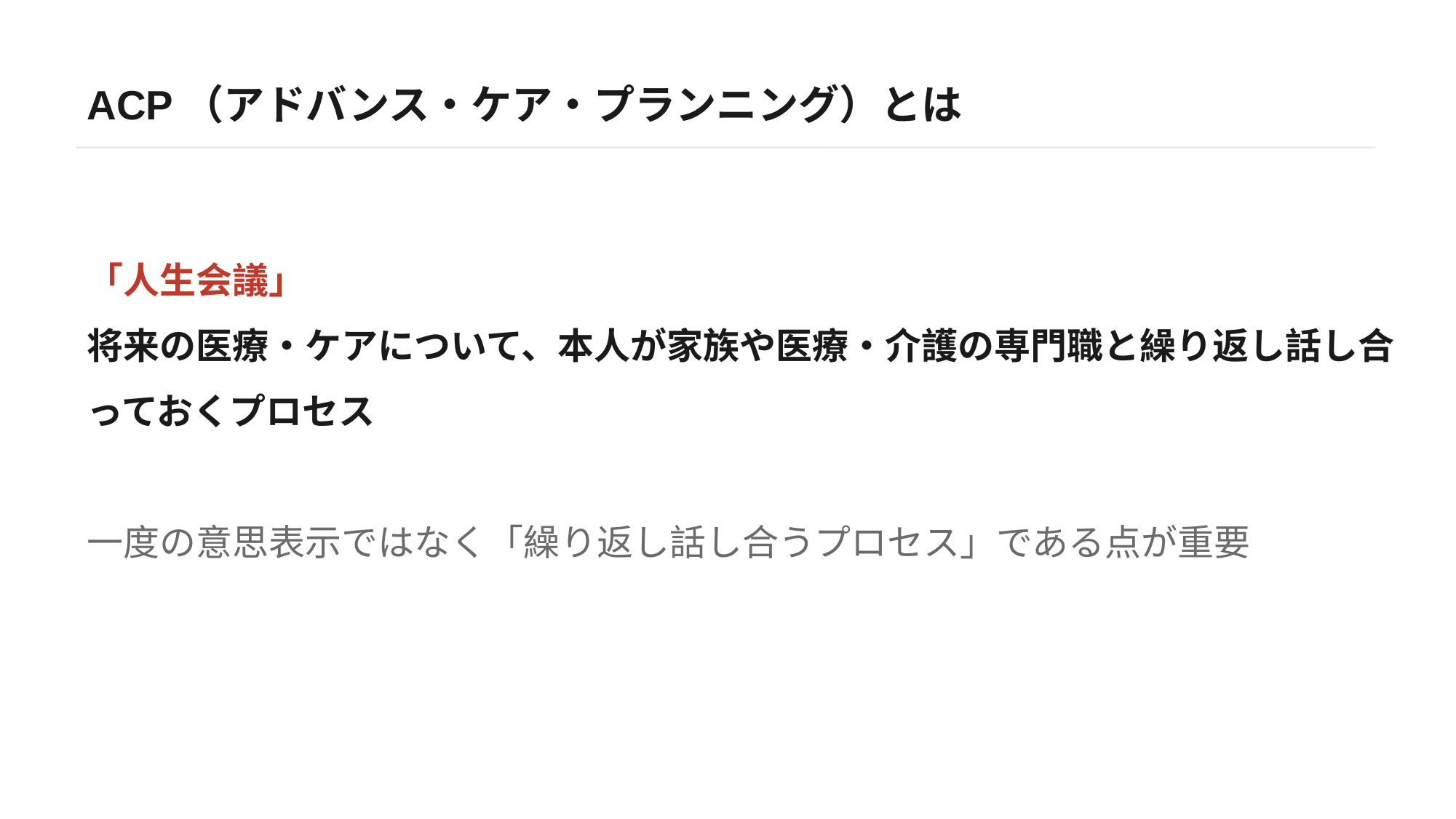

ACP（アドバンス・ケア・プランニング）とは

「人生会議」
将来の医療・ケアについて、本人が家族や医療・介護の専門職と繰り返し話し合っておくプロセス

一度の意思表示ではなく「繰り返し話し合うプロセス」である点が重要